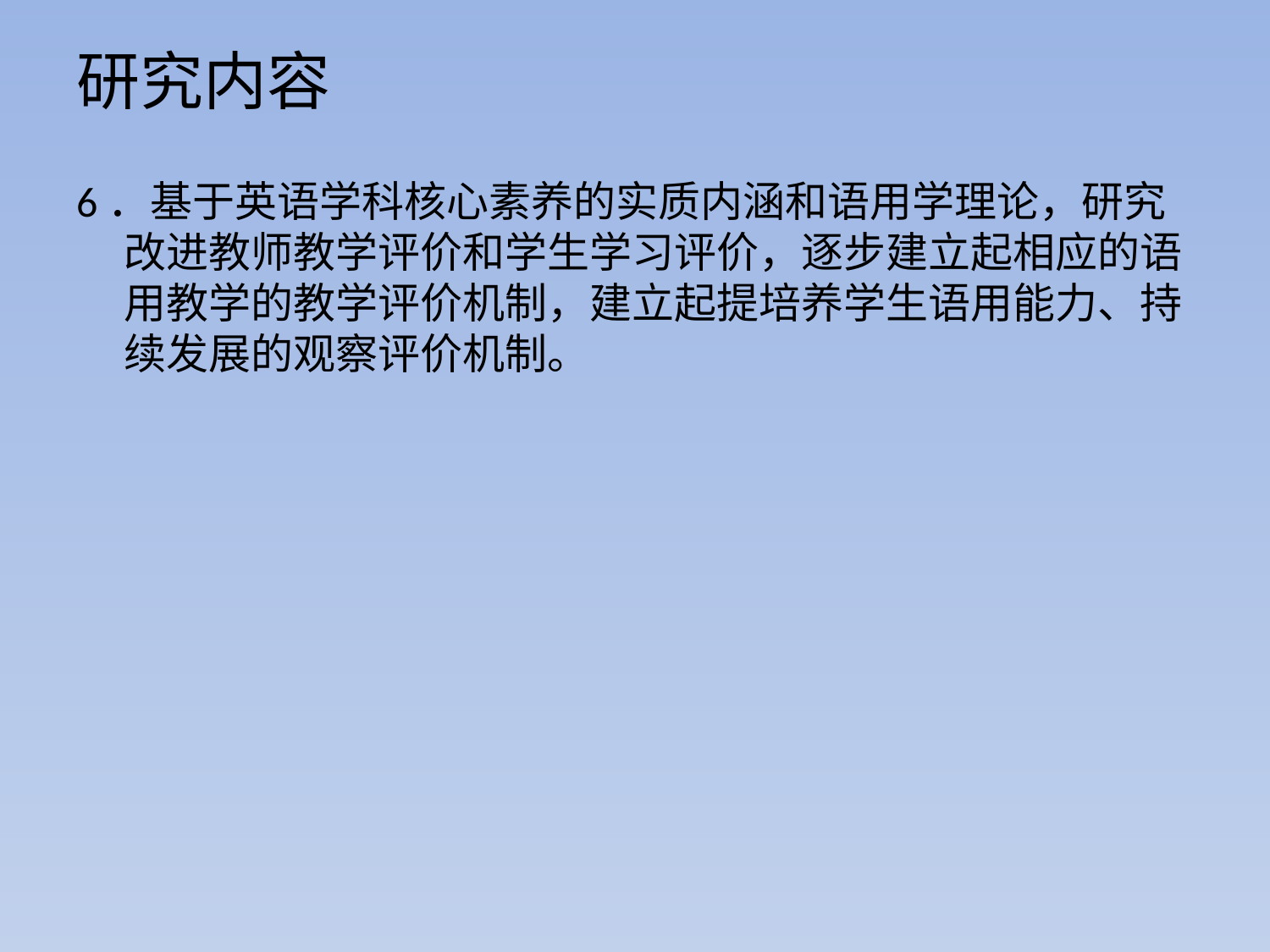

研究内容
6．基于英语学科核心素养的实质内涵和语用学理论，研究改进教师教学评价和学生学习评价，逐步建立起相应的语用教学的教学评价机制，建立起提培养学生语用能力、持续发展的观察评价机制。